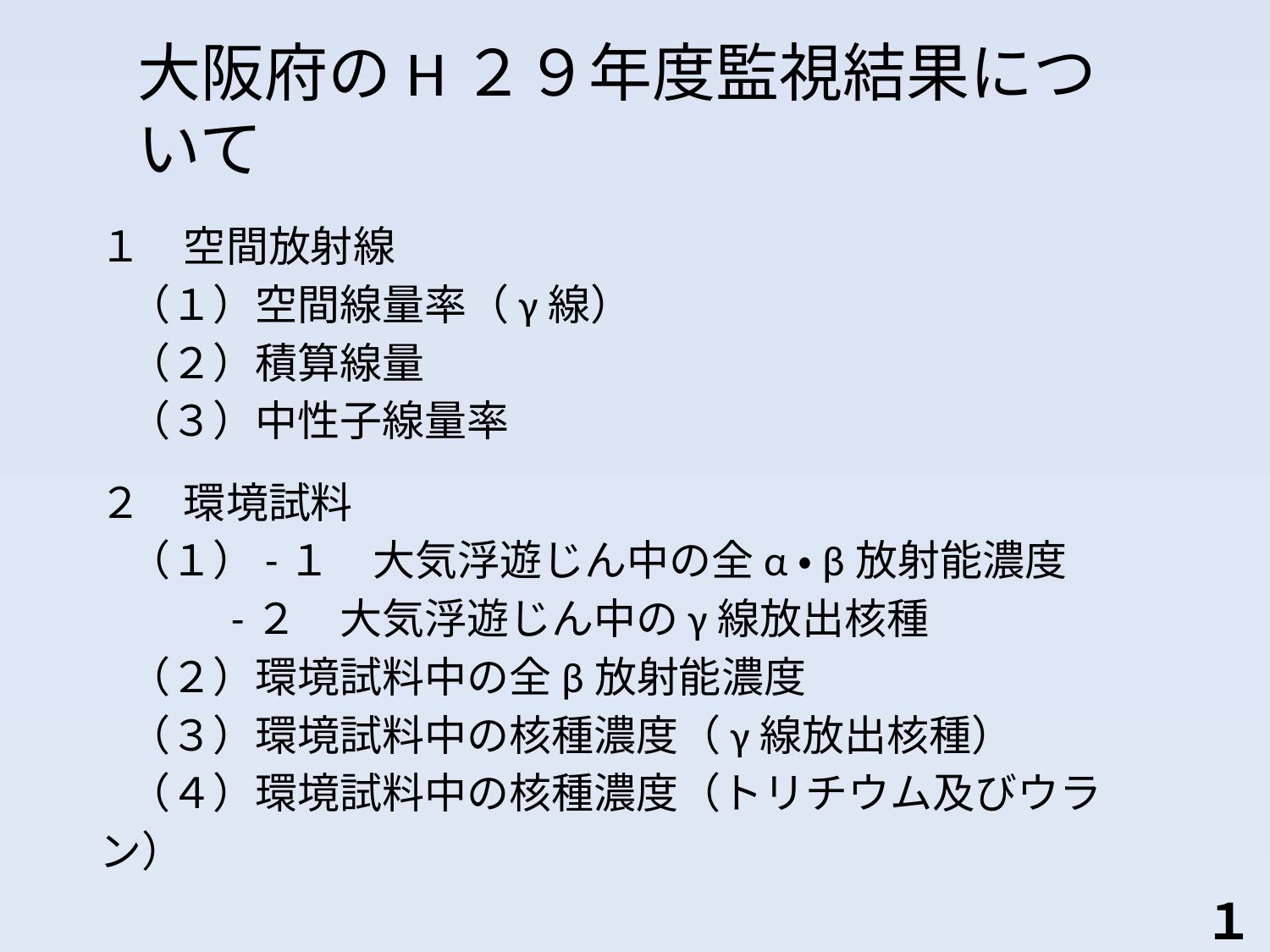

# 大阪府のH２９年度監視結果について
１　空間放射線
  （１）空間線量率（γ線）
  （２）積算線量
  （３）中性子線量率

２　環境試料
  （１）-１　大気浮遊じん中の全α・β放射能濃度
　  　  -２　大気浮遊じん中のγ線放出核種
  （２）環境試料中の全β放射能濃度
  （３）環境試料中の核種濃度（γ線放出核種）
  （４）環境試料中の核種濃度（トリチウム及びウラン）
１